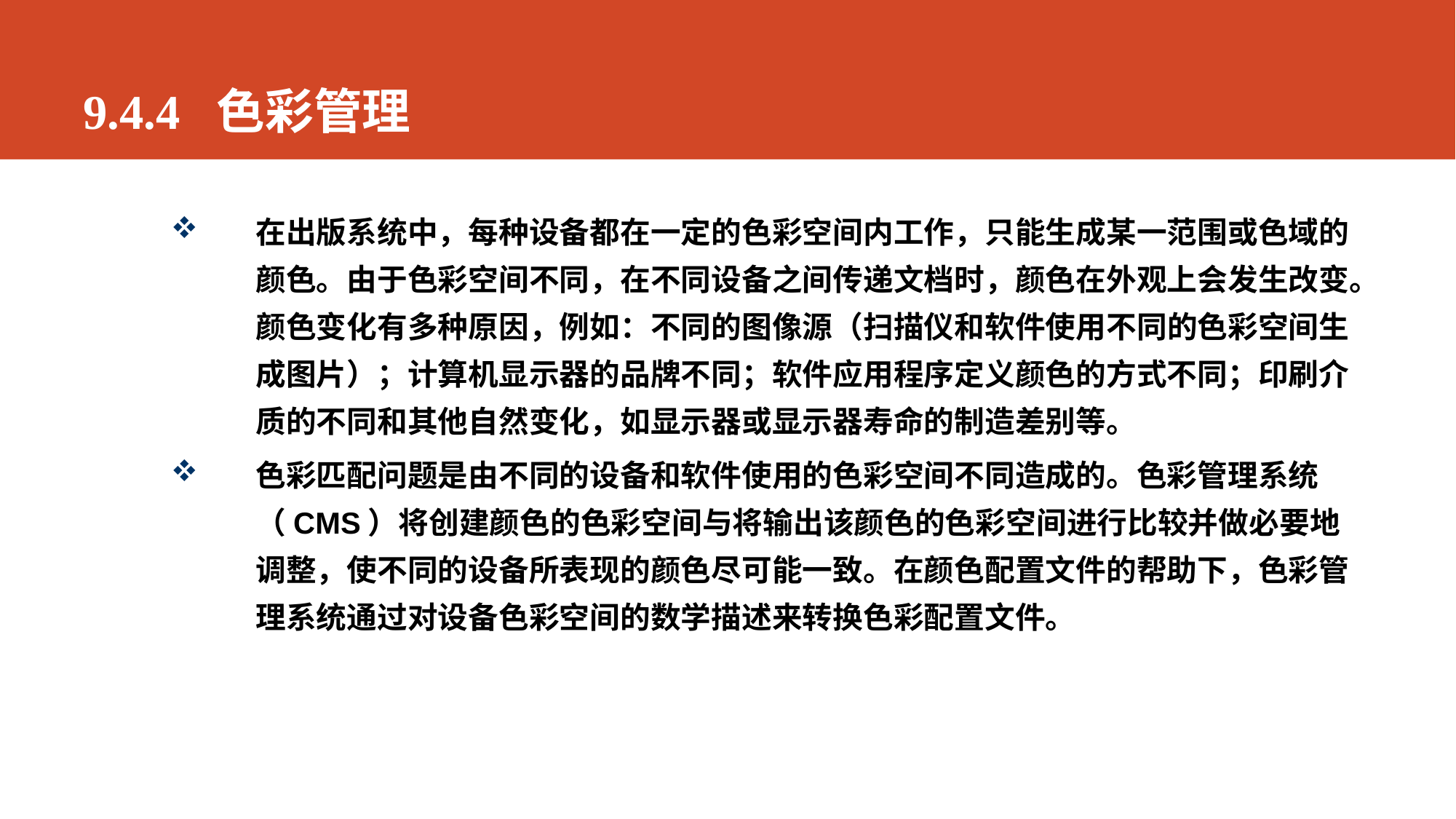

# 9.4.4  色彩管理
在出版系统中，每种设备都在一定的色彩空间内工作，只能生成某一范围或色域的颜色。由于色彩空间不同，在不同设备之间传递文档时，颜色在外观上会发生改变。颜色变化有多种原因，例如：不同的图像源（扫描仪和软件使用不同的色彩空间生成图片）；计算机显示器的品牌不同；软件应用程序定义颜色的方式不同；印刷介质的不同和其他自然变化，如显示器或显示器寿命的制造差别等。
色彩匹配问题是由不同的设备和软件使用的色彩空间不同造成的。色彩管理系统（CMS）将创建颜色的色彩空间与将输出该颜色的色彩空间进行比较并做必要地调整，使不同的设备所表现的颜色尽可能一致。在颜色配置文件的帮助下，色彩管理系统通过对设备色彩空间的数学描述来转换色彩配置文件。